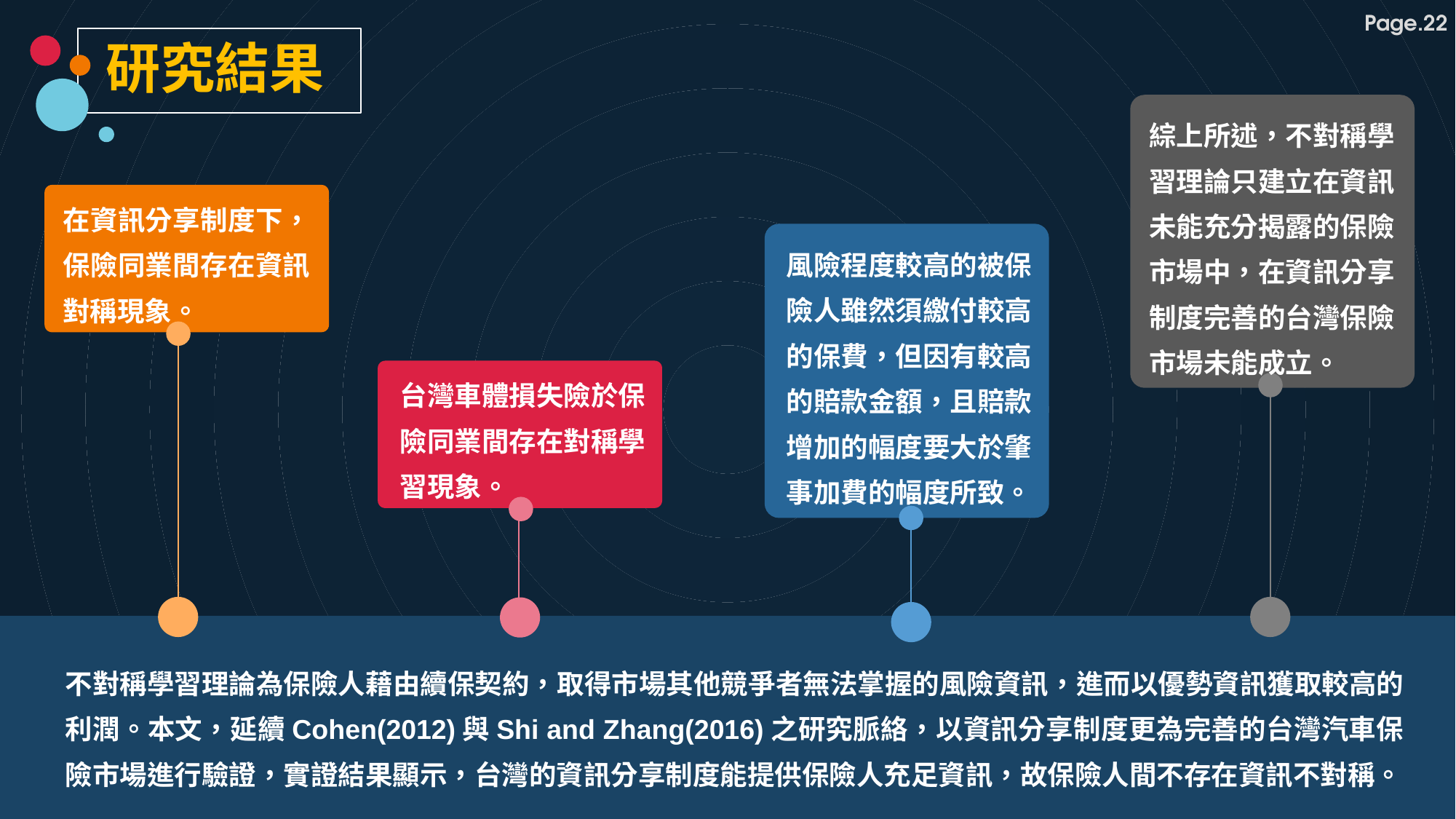

研究結果

綜上所述，不對稱學習理論只建立在資訊未能充分揭露的保險市場中，在資訊分享制度完善的台灣保險市場未能成立。

在資訊分享制度下，保險同業間存在資訊對稱現象。

風險程度較高的被保險人雖然須繳付較高的保費，但因有較高的賠款金額，且賠款增加的幅度要大於肇事加費的幅度所致。

台灣車體損失險於保險同業間存在對稱學習現象。

不對稱學習理論為保險人藉由續保契約，取得市場其他競爭者無法掌握的風險資訊，進而以優勢資訊獲取較高的利潤。本文，延續Cohen(2012)與Shi and Zhang(2016)之研究脈絡，以資訊分享制度更為完善的台灣汽車保險市場進行驗證，實證結果顯示，台灣的資訊分享制度能提供保險人充足資訊，故保險人間不存在資訊不對稱。